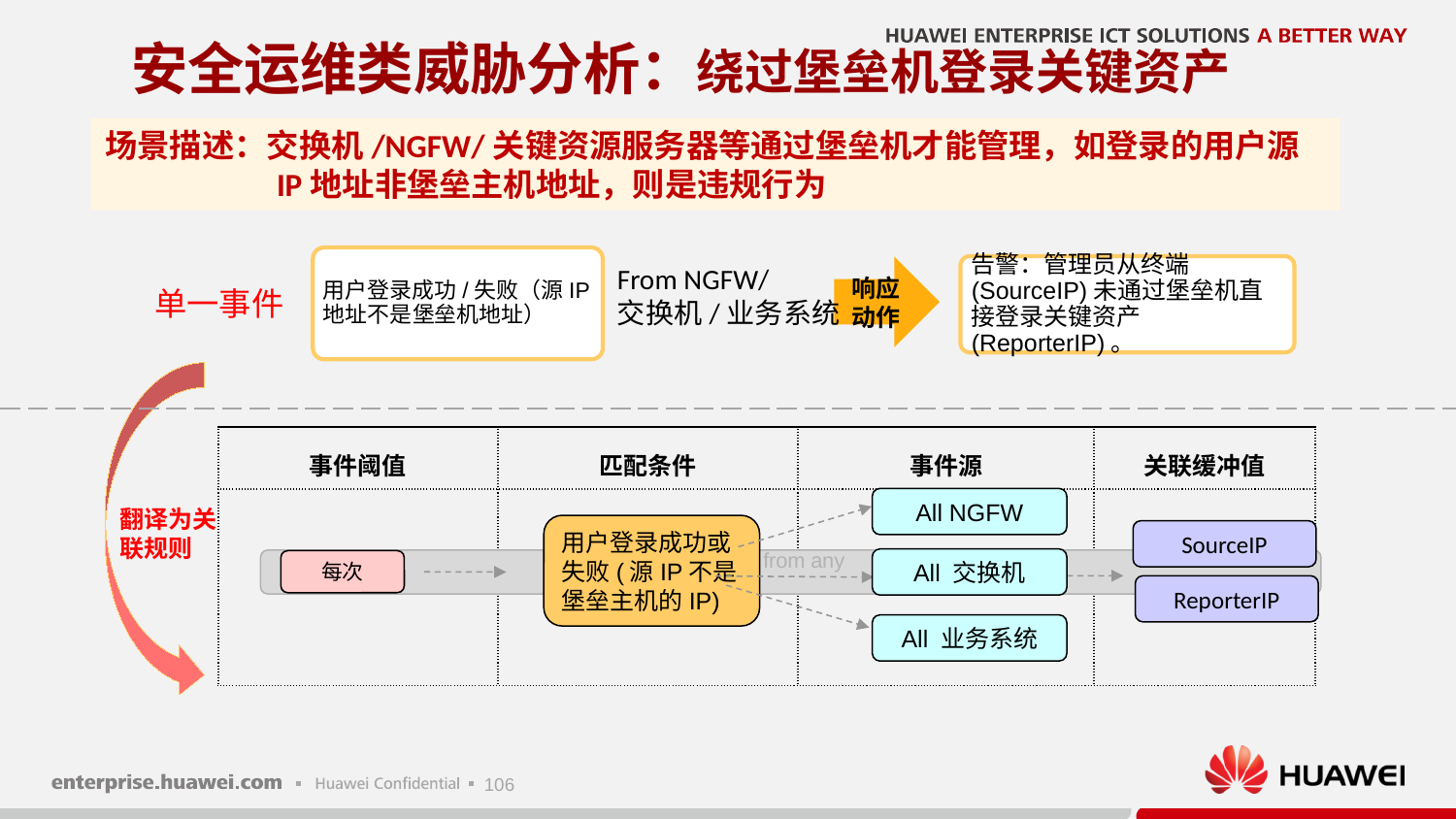

# 安全运维类威胁分析：绕过堡垒机登录关键资产
场景描述：交换机/NGFW/关键资源服务器等通过堡垒机才能管理，如登录的用户源IP地址非堡垒主机地址，则是违规行为

用户登录成功/失败（源IP地址不是堡垒机地址）
From NGFW/
交换机/业务系统

告警：管理员从终端(SourceIP)未通过堡垒机直接登录关键资产(ReporterIP)。
响应动作
单一事件

| 事件阈值 | 匹配条件 | 事件源 | 关联缓冲值 |
| --- | --- | --- | --- |
|  |  |  |  |
All NGFW
翻译为关联规则

用户登录成功或失败(源IP不是堡垒主机的IP)
SourceIP
from any
All 交换机

每次

ReporterIP

All 业务系统